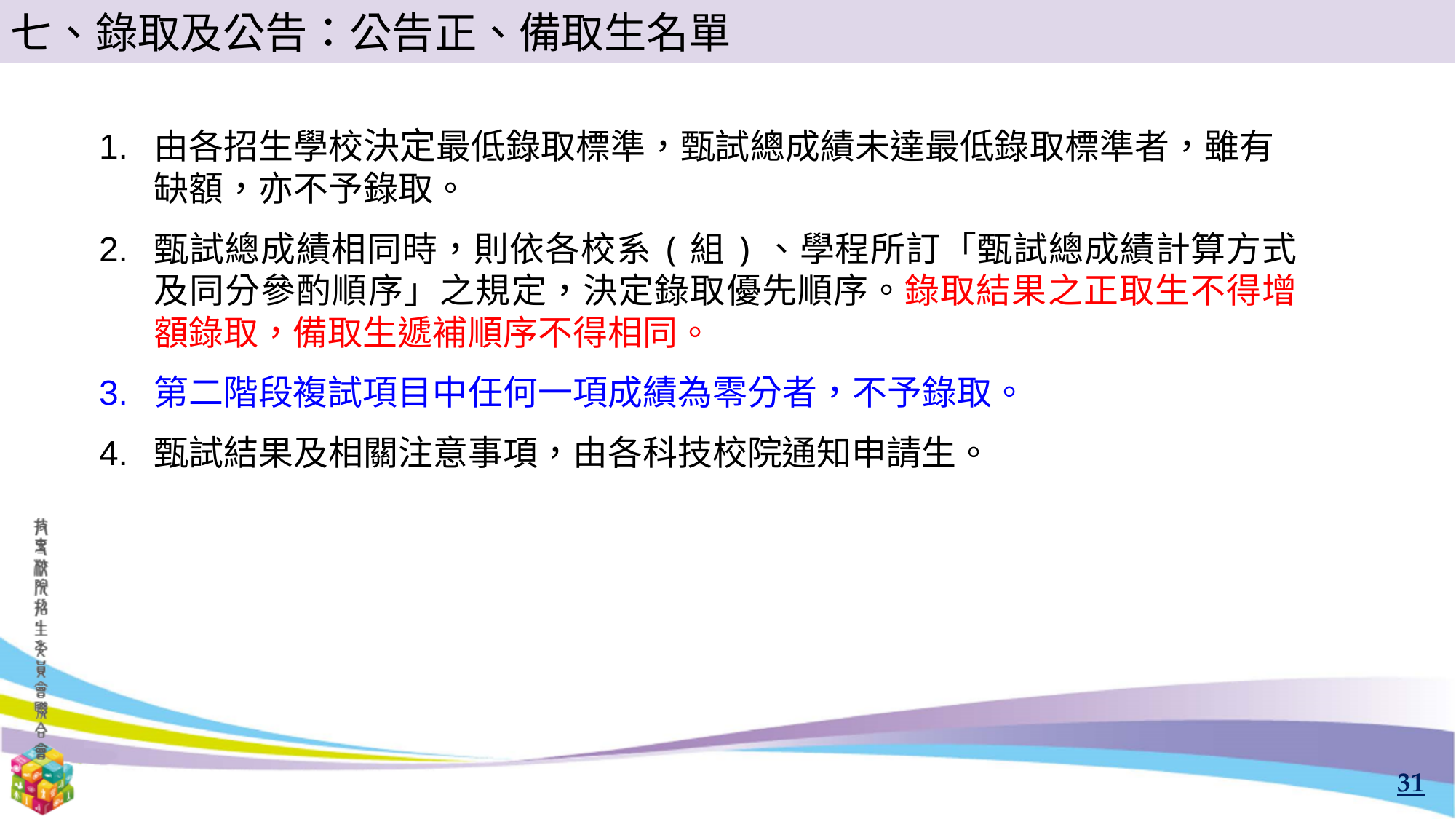

七、錄取及公告：公告正、備取生名單
由各招生學校決定最低錄取標準，甄試總成績未達最低錄取標準者，雖有缺額，亦不予錄取。
甄試總成績相同時，則依各校系(組)、學程所訂「甄試總成績計算方式及同分參酌順序」之規定，決定錄取優先順序。錄取結果之正取生不得增額錄取，備取生遞補順序不得相同。
第二階段複試項目中任何一項成績為零分者，不予錄取。
甄試結果及相關注意事項，由各科技校院通知申請生。
31